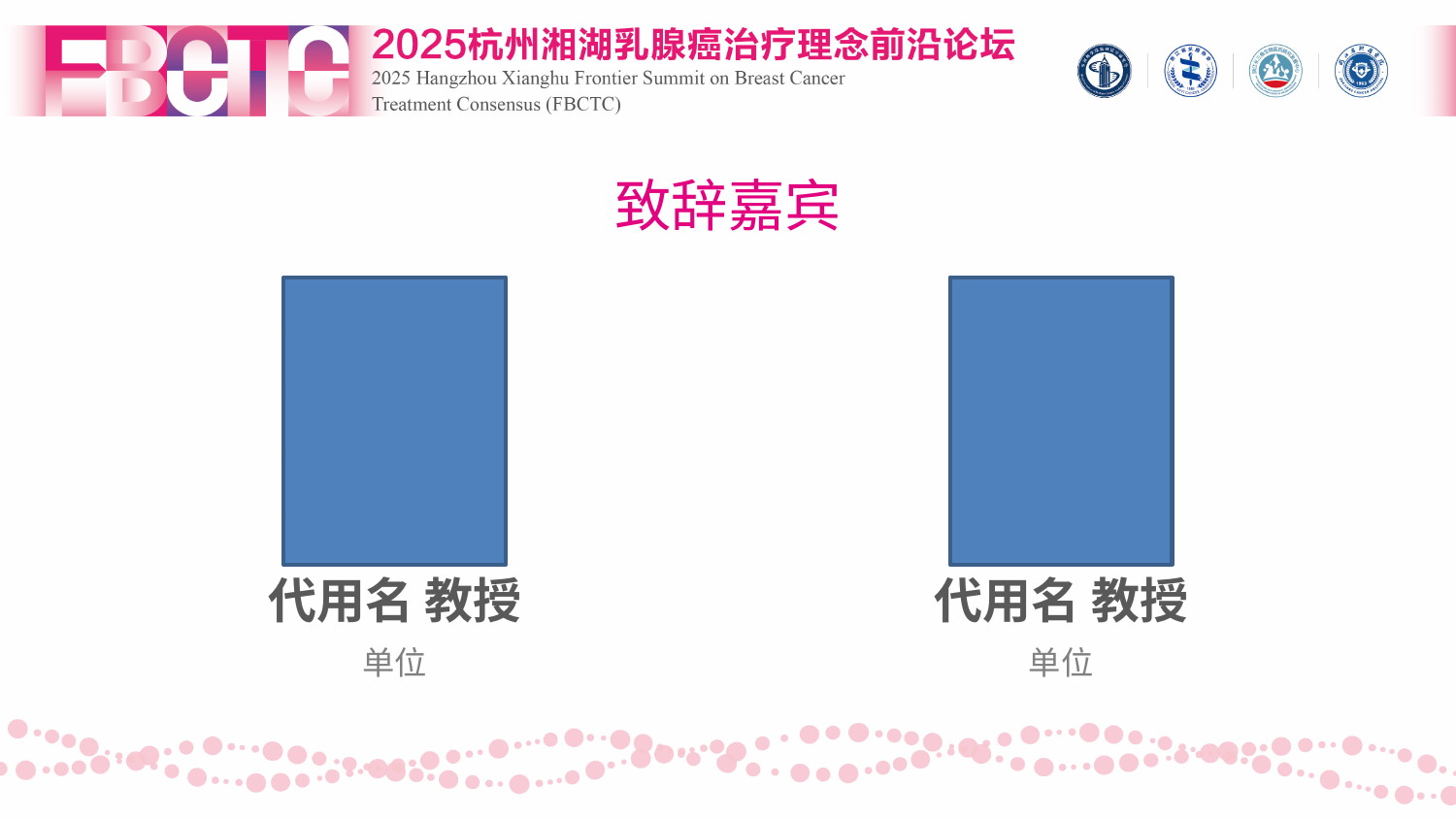

致辞嘉宾

代用名 教授
代用名 教授
单位
单位